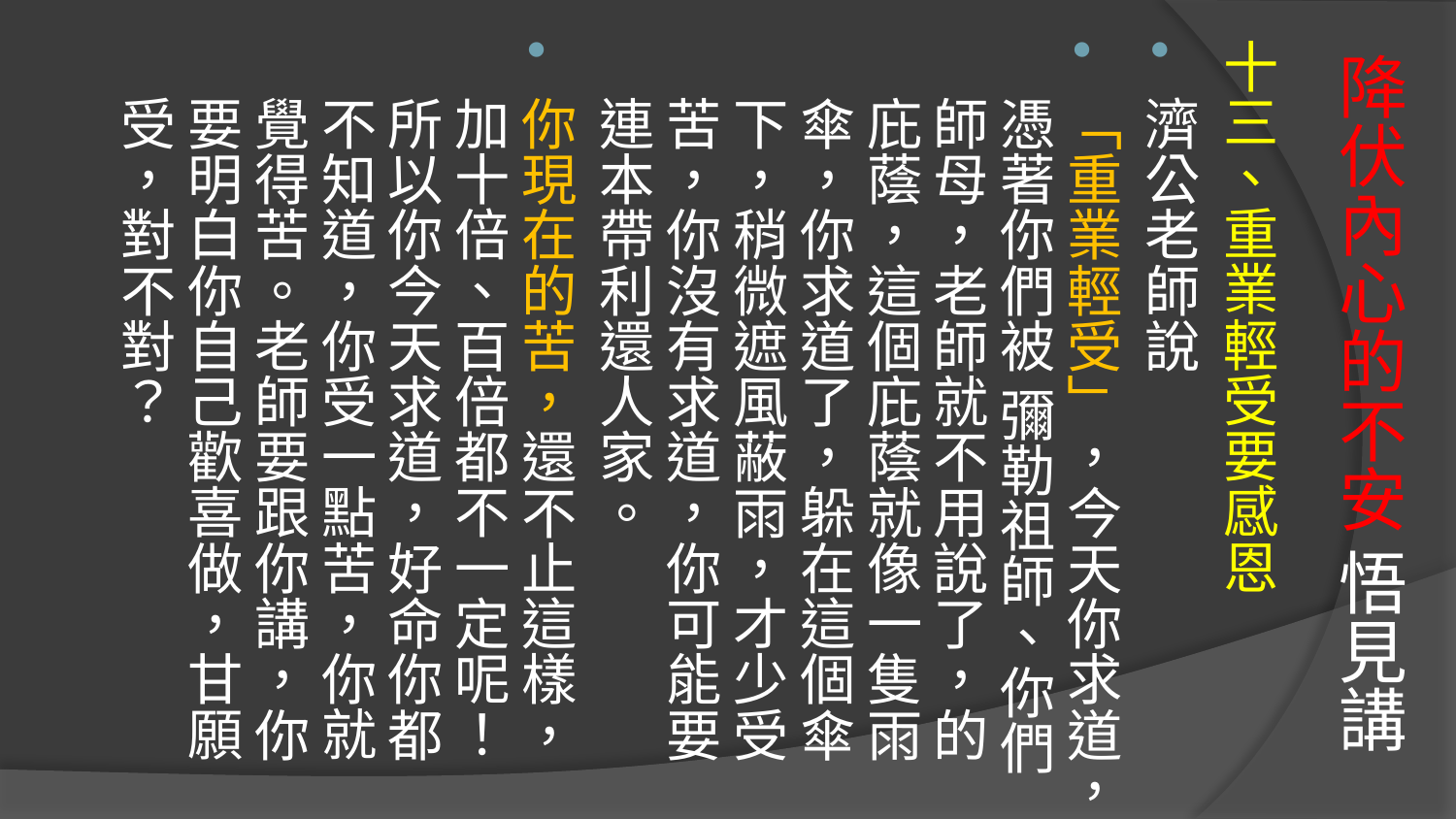

十三、重業輕受要感恩
濟公老師說
「重業輕受」，今天你求道，憑著你們被 彌勒祖師、你們師母，老師就不用說了，的庇蔭，這個庇蔭就像一隻雨傘，你求道了，躲在這個傘下，稍微遮風蔽雨，才少受苦，你沒有求道，你可能要連本帶利還人家。
你現在的苦，還不止這樣，加十倍、百倍都不一定呢！所以你今天求道，好命你都不知道，你受一點苦，你就覺得苦。老師要跟你講，你要明白你自己歡喜做，甘願受，對不對？

# 降伏內心的不安 悟見講